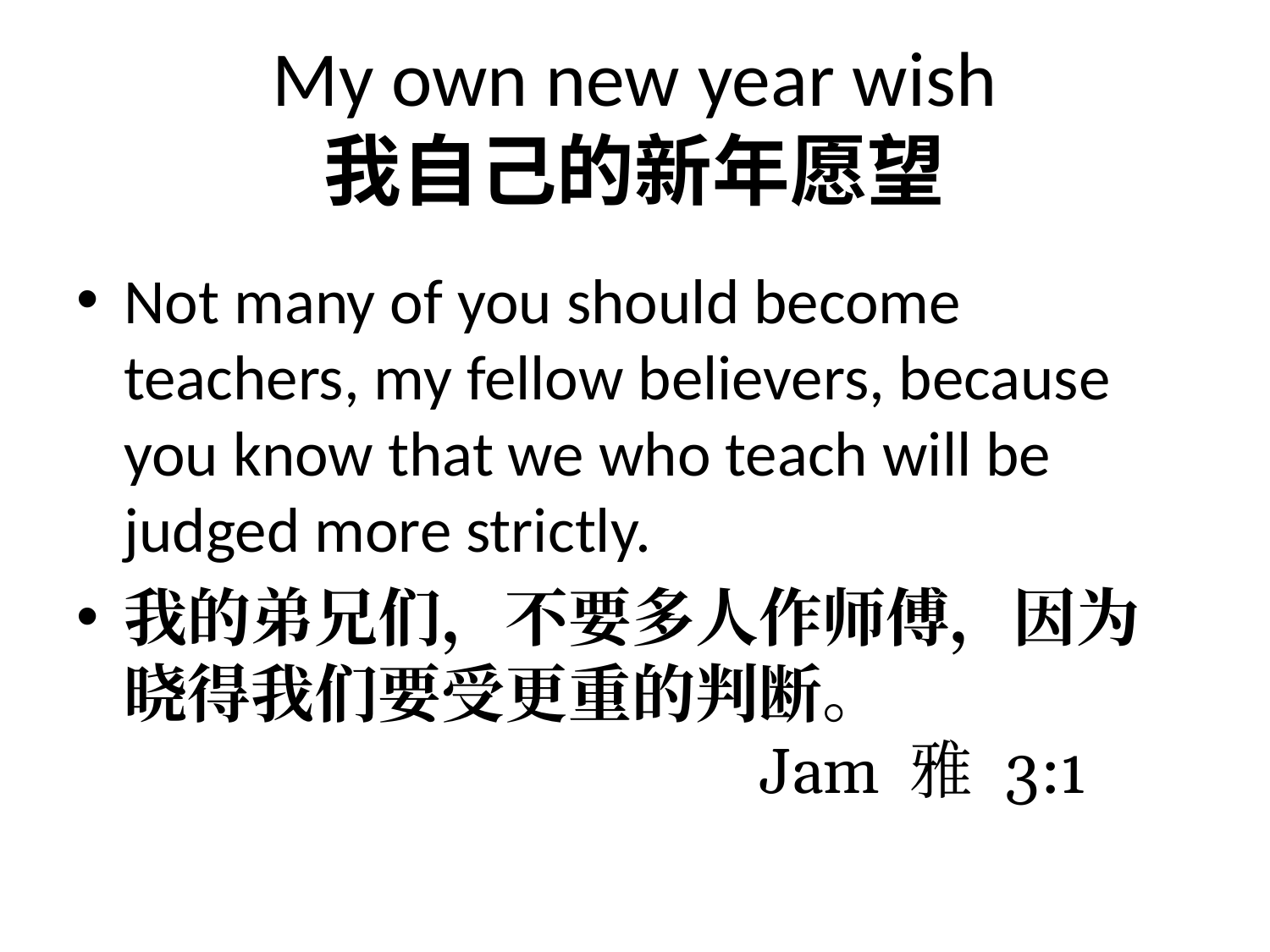

# My own new year wish 我自己的新年愿望
Not many of you should become teachers, my fellow believers, because you know that we who teach will be judged more strictly.
我的弟兄们，不要多人作师傅，因为晓得我们要受更重的判断。 							Jam 雅 3:1